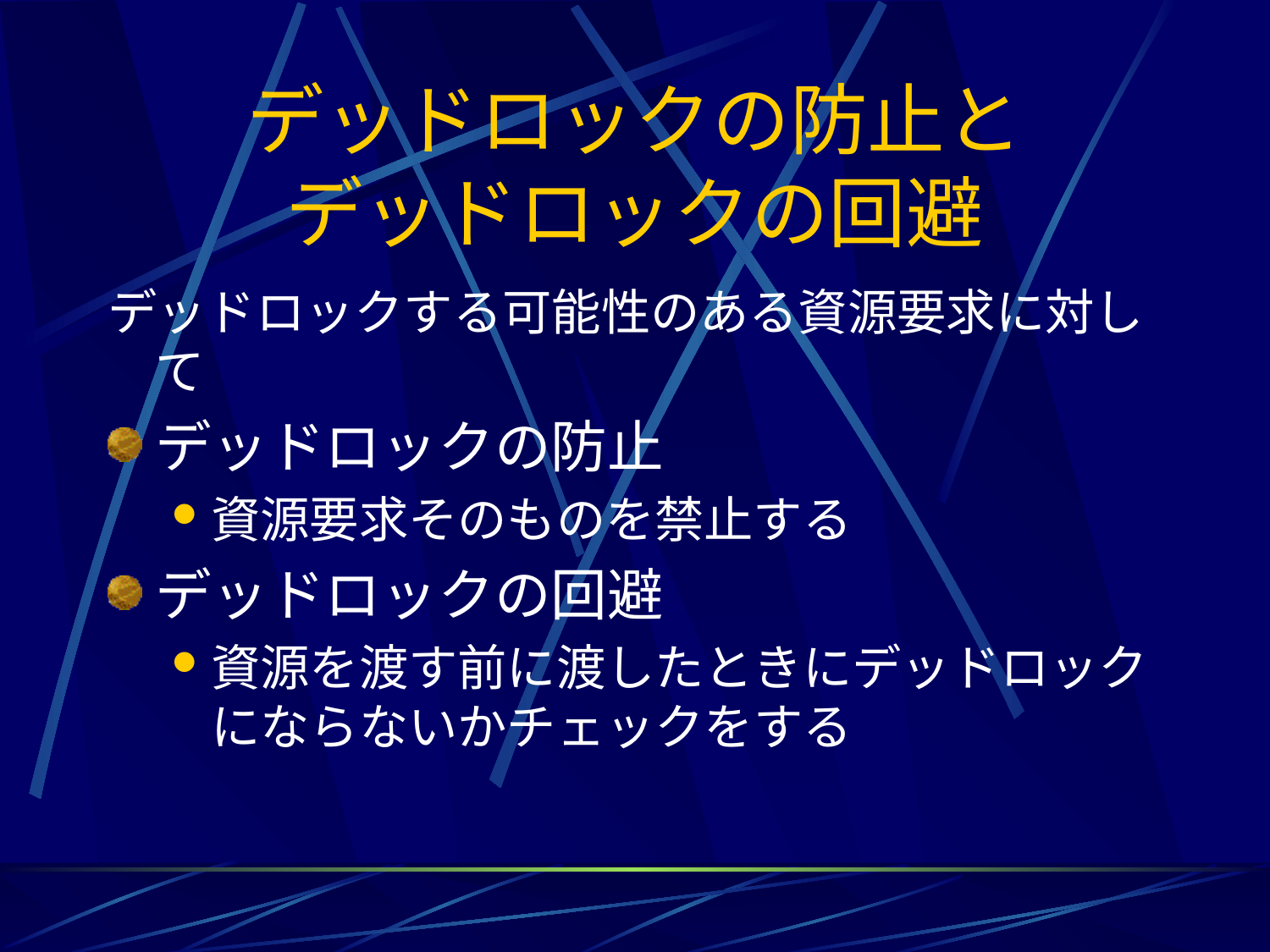

# デッドロックの防止と デッドロックの回避
デッドロックする可能性のある資源要求に対して
デッドロックの防止
資源要求そのものを禁止する
デッドロックの回避
資源を渡す前に渡したときにデッドロックにならないかチェックをする